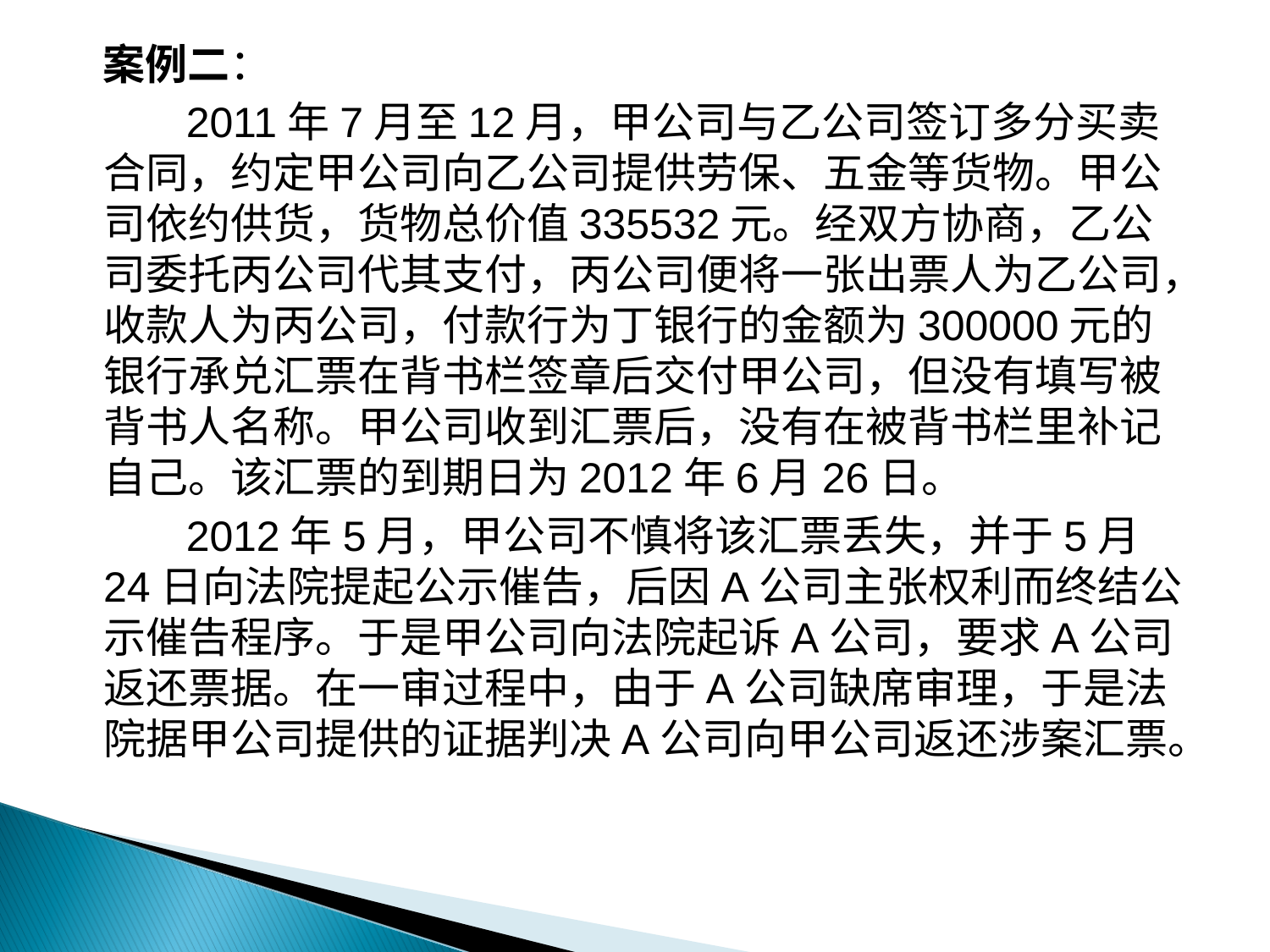

案例二：
       2011年7月至12月，甲公司与乙公司签订多分买卖合同，约定甲公司向乙公司提供劳保、五金等货物。甲公司依约供货，货物总价值335532元。经双方协商，乙公司委托丙公司代其支付，丙公司便将一张出票人为乙公司，收款人为丙公司，付款行为丁银行的金额为300000元的银行承兑汇票在背书栏签章后交付甲公司，但没有填写被背书人名称。甲公司收到汇票后，没有在被背书栏里补记自己。该汇票的到期日为2012年6月26日。
       2012年5月，甲公司不慎将该汇票丢失，并于5月24日向法院提起公示催告，后因A公司主张权利而终结公示催告程序。于是甲公司向法院起诉A公司，要求A公司返还票据。在一审过程中，由于A公司缺席审理，于是法院据甲公司提供的证据判决A公司向甲公司返还涉案汇票。